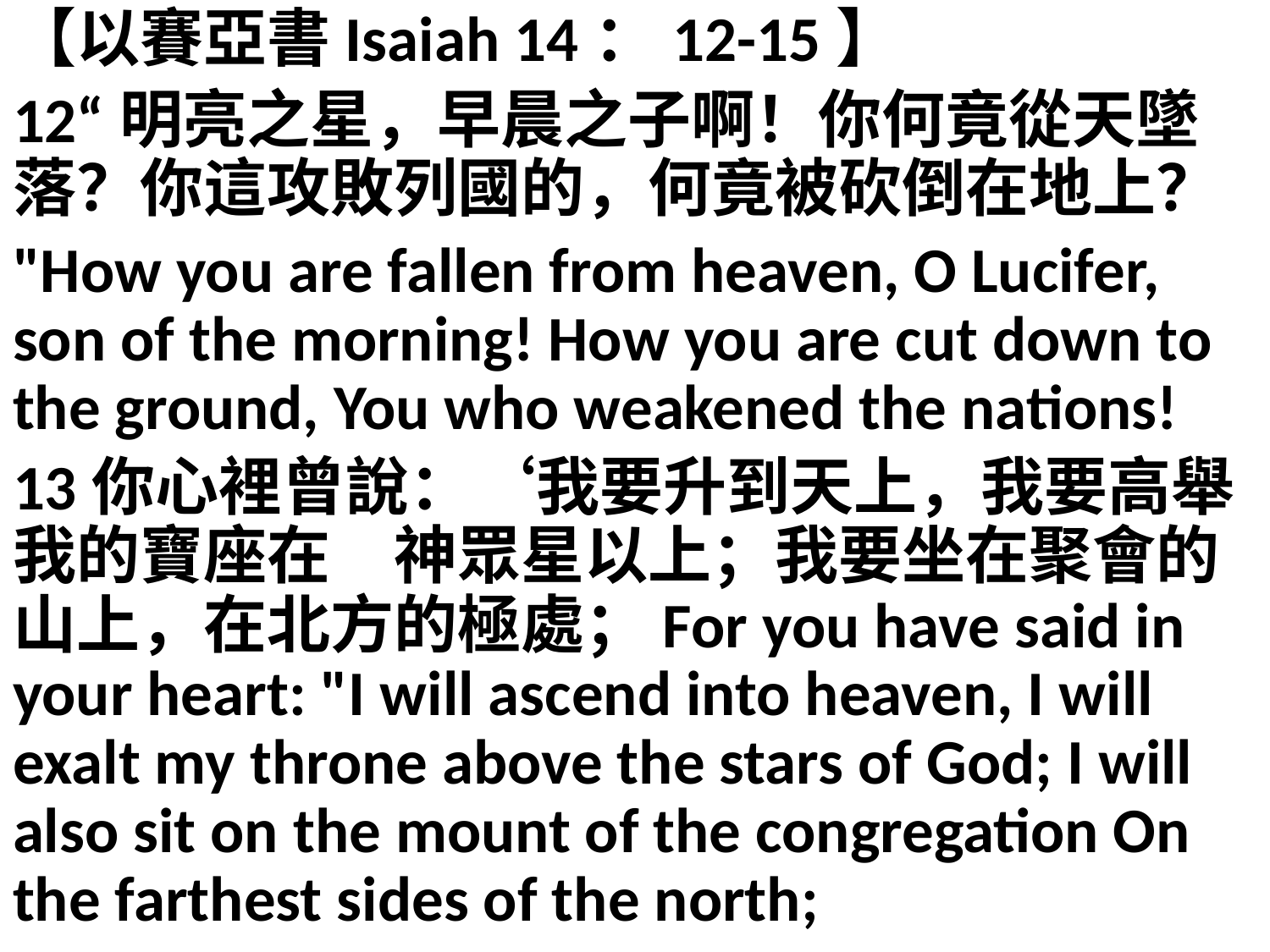

【以賽亞書Isaiah 14：12-15】
12“明亮之星，早晨之子啊！你何竟從天墜落？你這攻敗列國的，何竟被砍倒在地上？
"How you are fallen from heaven, O Lucifer, son of the morning! How you are cut down to the ground, You who weakened the nations!
13你心裡曾說：‘我要升到天上，我要高舉我的寶座在　神眾星以上；我要坐在聚會的山上，在北方的極處；For you have said in your heart: "I will ascend into heaven, I will exalt my throne above the stars of God; I will also sit on the mount of the congregation On the farthest sides of the north;